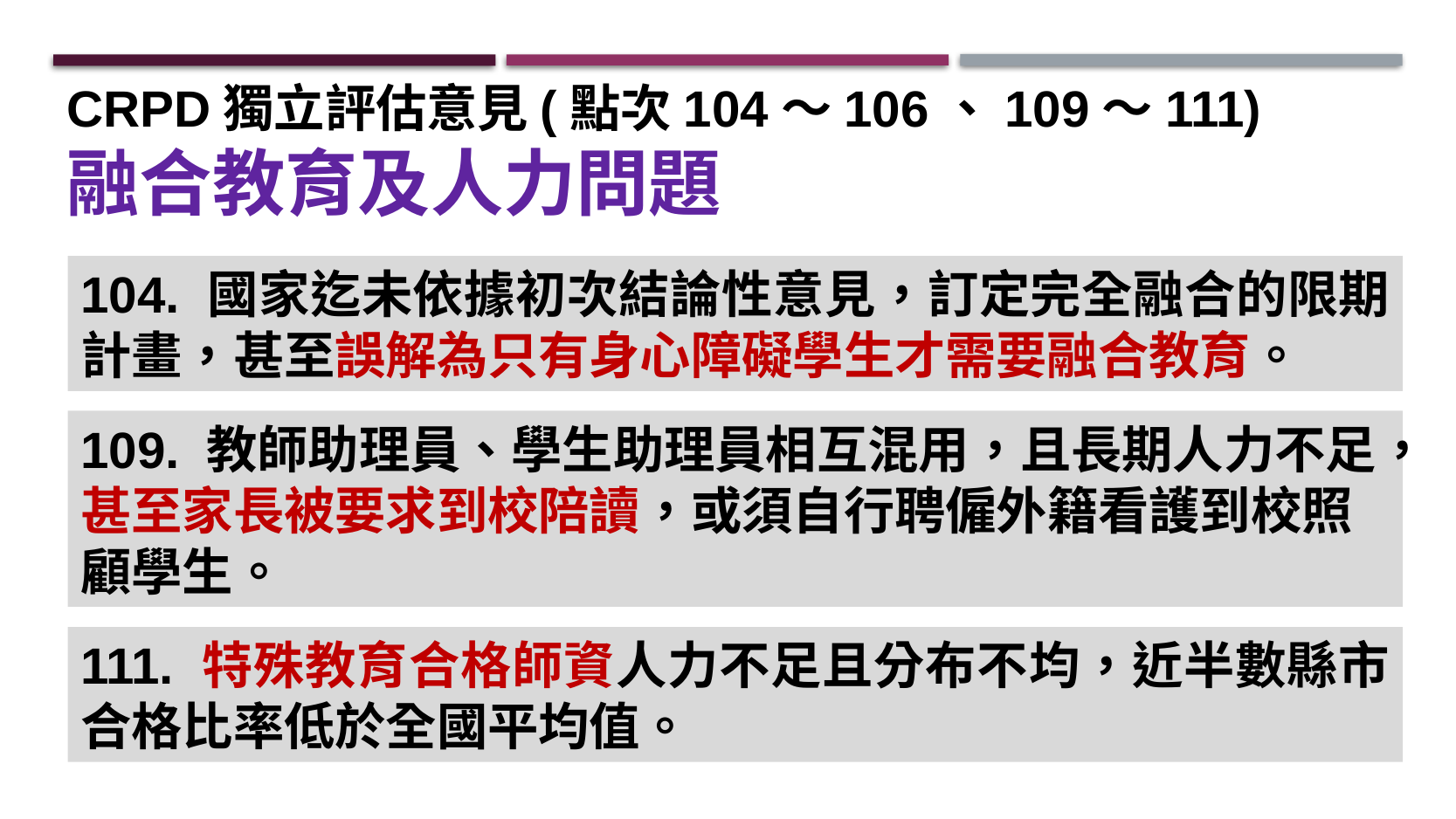

CRPD獨立評估意見(點次104～106、109～111)
融合教育及人力問題
104. 國家迄未依據初次結論性意見，訂定完全融合的限期計畫，甚至誤解為只有身心障礙學生才需要融合教育。
109. 教師助理員、學生助理員相互混用，且長期人力不足，甚至家長被要求到校陪讀，或須自行聘僱外籍看護到校照顧學生。
111. 特殊教育合格師資人力不足且分布不均，近半數縣市合格比率低於全國平均值。